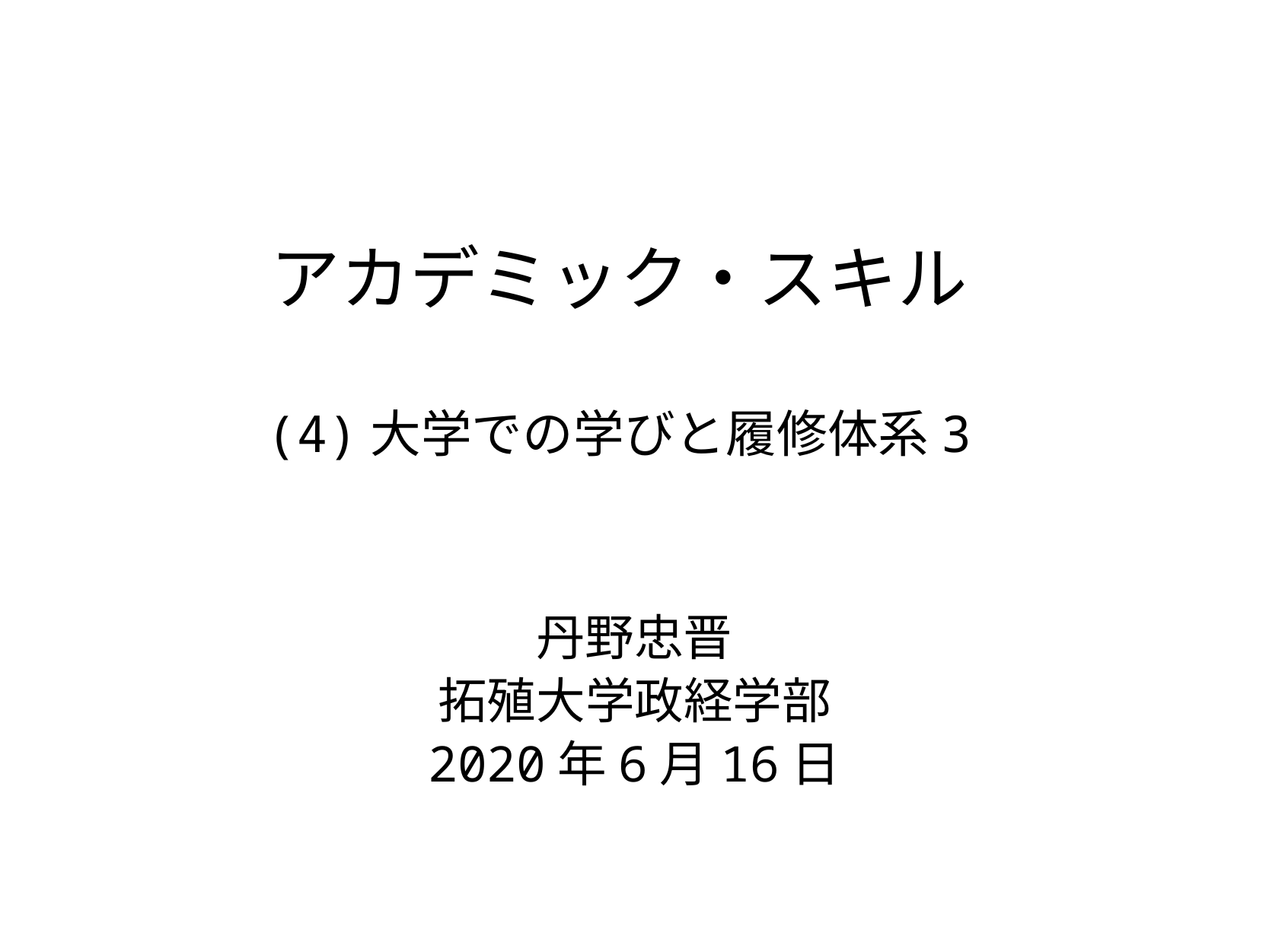

# アカデミック・スキル (4)大学での学びと履修体系3

丹野忠晋
拓殖大学政経学部
2020年6月16日